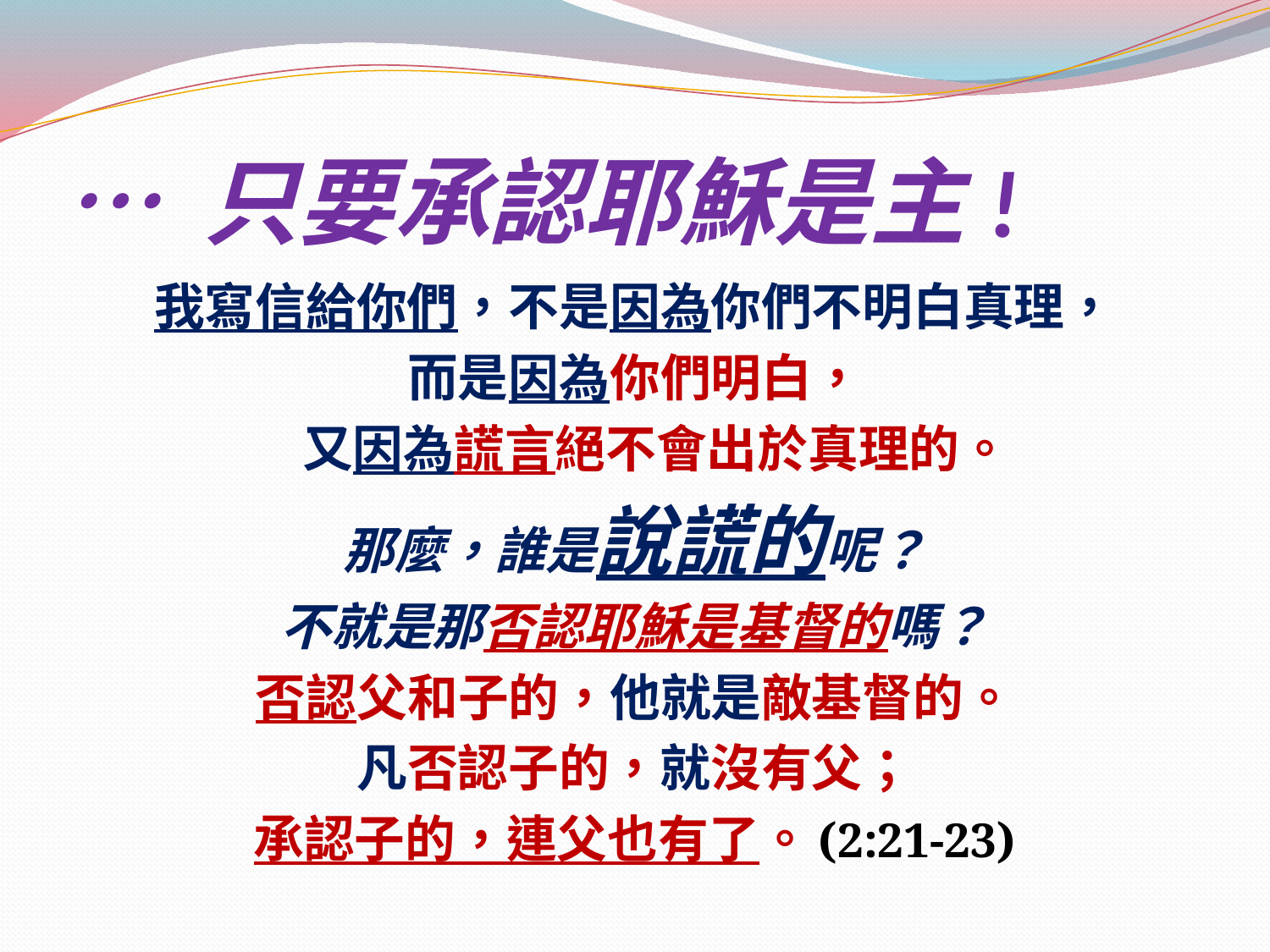

# … 只要承認耶穌是主!
我寫信給你們，不是因為你們不明白真理，
而是因為你們明白，
   又因為謊言絕不會出於真理的。
那麼，誰是說謊的呢？
不就是那否認耶穌是基督的嗎？
否認父和子的，他就是敵基督的。
凡否認子的，就沒有父；
承認子的，連父也有了。(2:21-23)